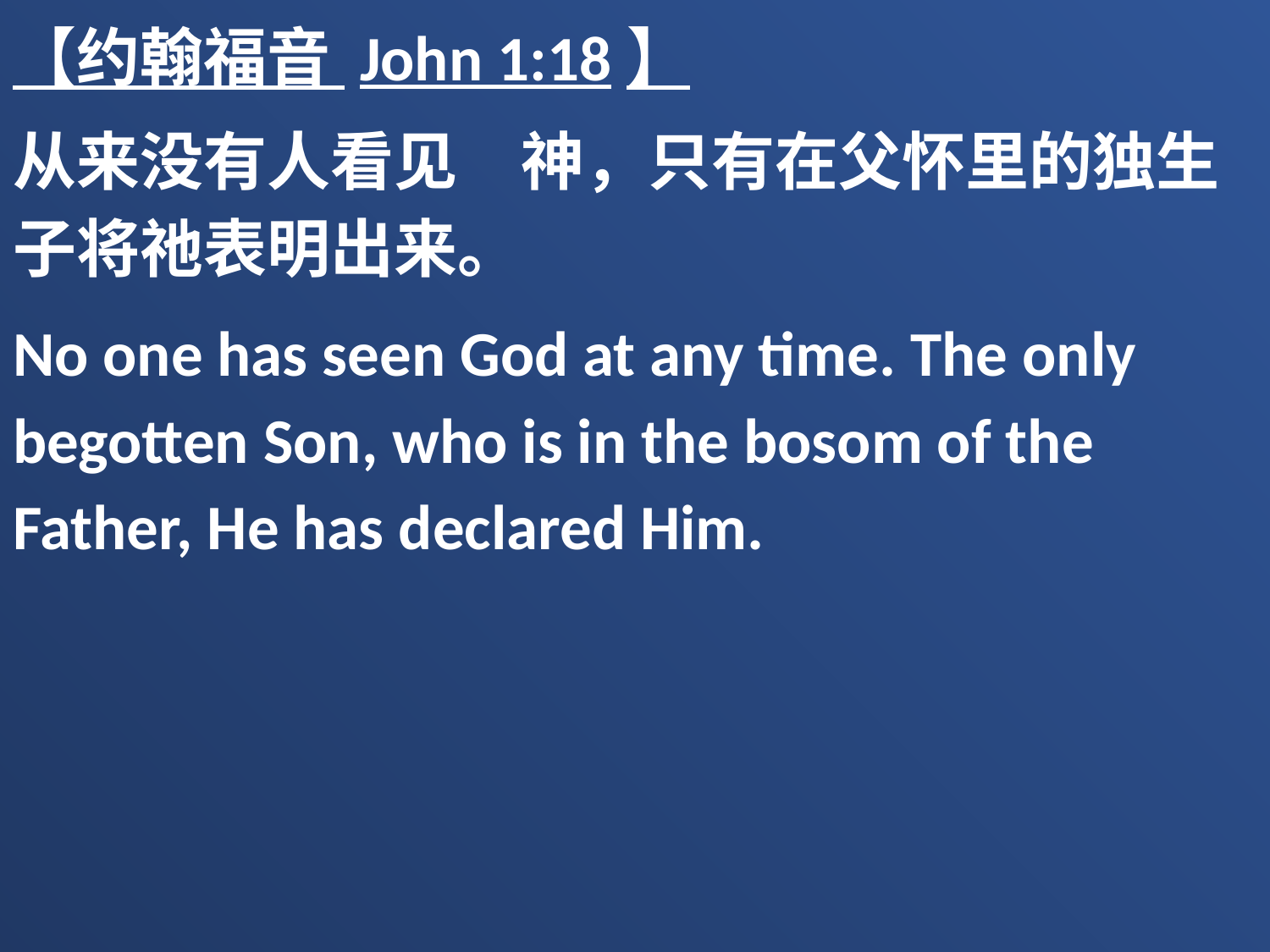

【约翰福音 John 1:18】
从来没有人看见　神，只有在父怀里的独生子将祂表明出来。
No one has seen God at any time. The only begotten Son, who is in the bosom of the Father, He has declared Him.